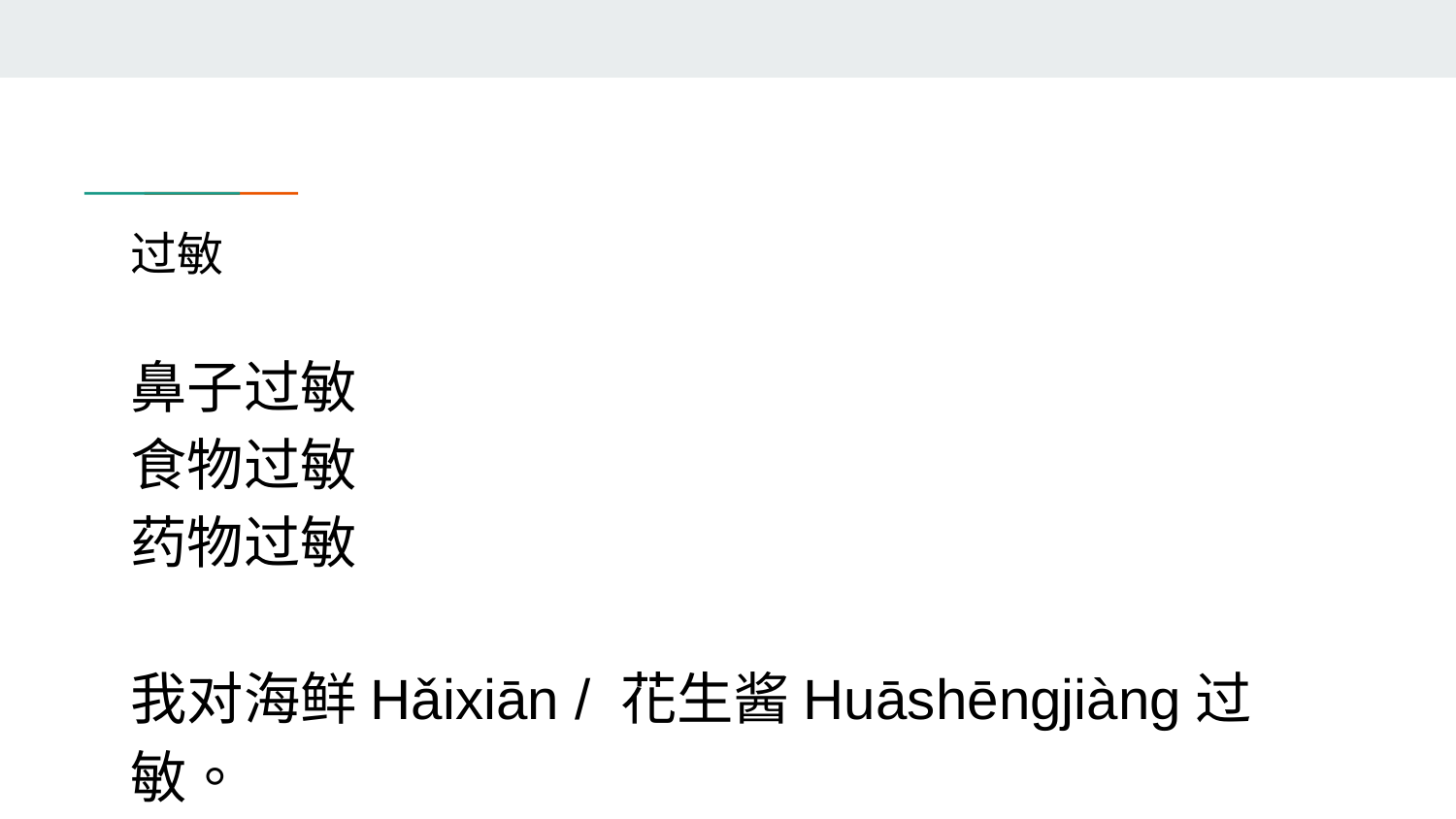

# 过敏
鼻子过敏
食物过敏
药物过敏

我对海鲜Hǎixiān / 花生酱Huāshēngjiàng过敏。
春天很多人会鼻子过敏，一直流鼻水。